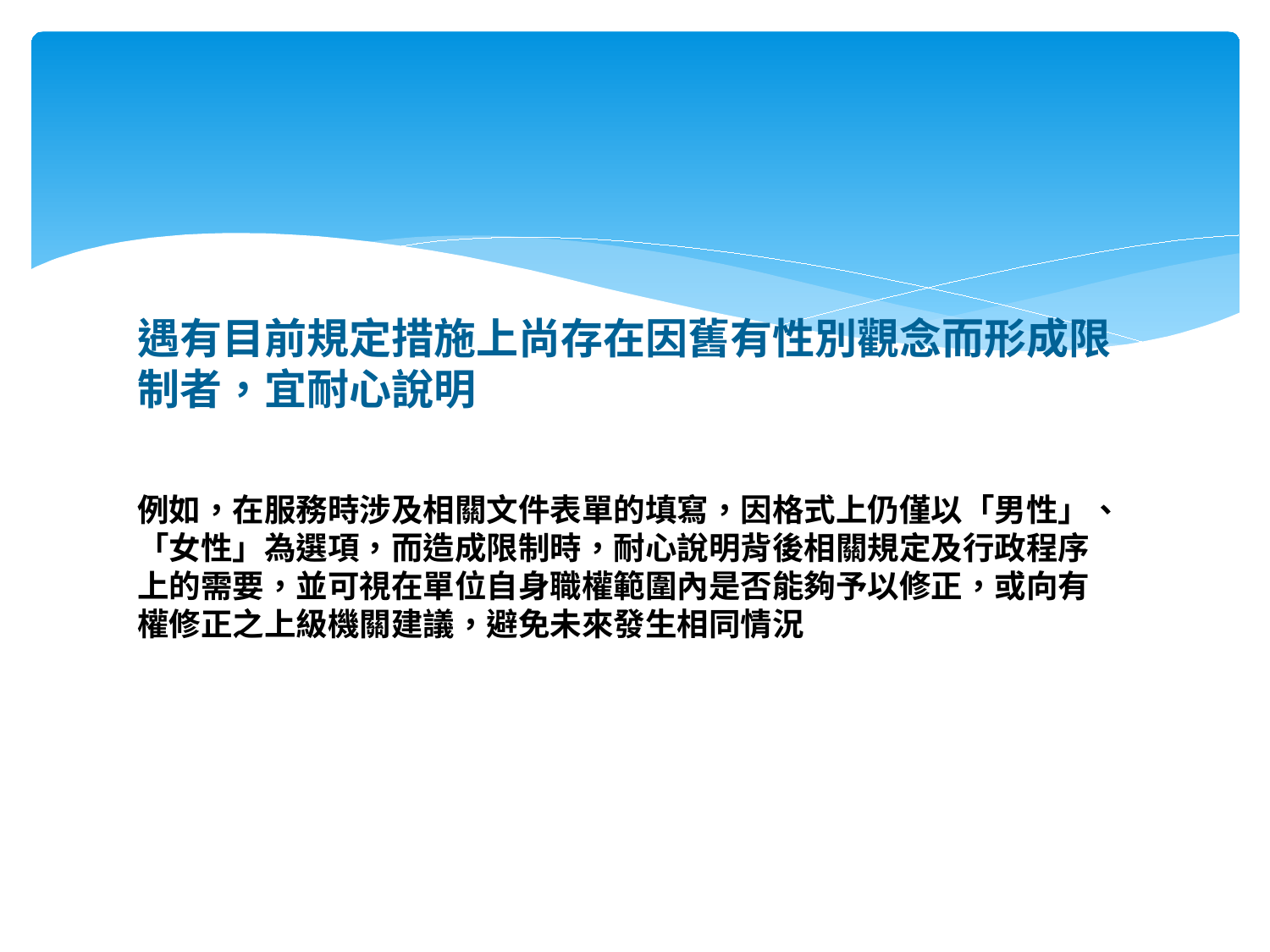

遇有目前規定措施上尚存在因舊有性別觀念而形成限制者，宜耐心說明

例如，在服務時涉及相關文件表單的填寫，因格式上仍僅以「男性」、「女性」為選項，而造成限制時，耐心說明背後相關規定及行政程序上的需要，並可視在單位自身職權範圍內是否能夠予以修正，或向有權修正之上級機關建議，避免未來發生相同情況